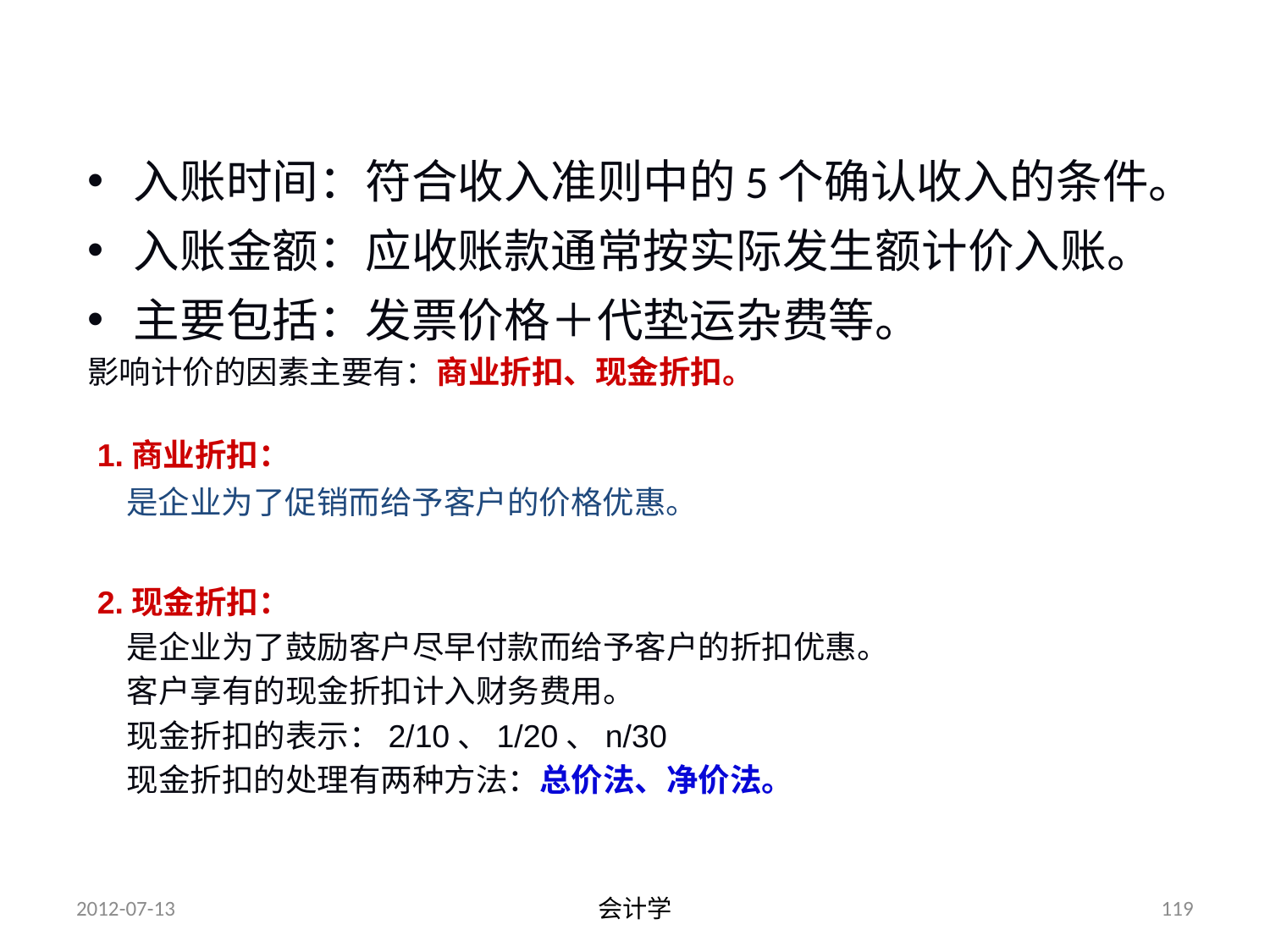

# 应收账款的计价
入账时间：符合收入准则中的5个确认收入的条件。
入账金额：应收账款通常按实际发生额计价入账。
主要包括：发票价格＋代垫运杂费等。
影响计价的因素主要有：商业折扣、现金折扣。
1.商业折扣：
   是企业为了促销而给予客户的价格优惠。
2.现金折扣：
   是企业为了鼓励客户尽早付款而给予客户的折扣优惠。
   客户享有的现金折扣计入财务费用。
   现金折扣的表示：2/10、1/20、n/30
   现金折扣的处理有两种方法：总价法、净价法。
2012-07-13
会计学
119